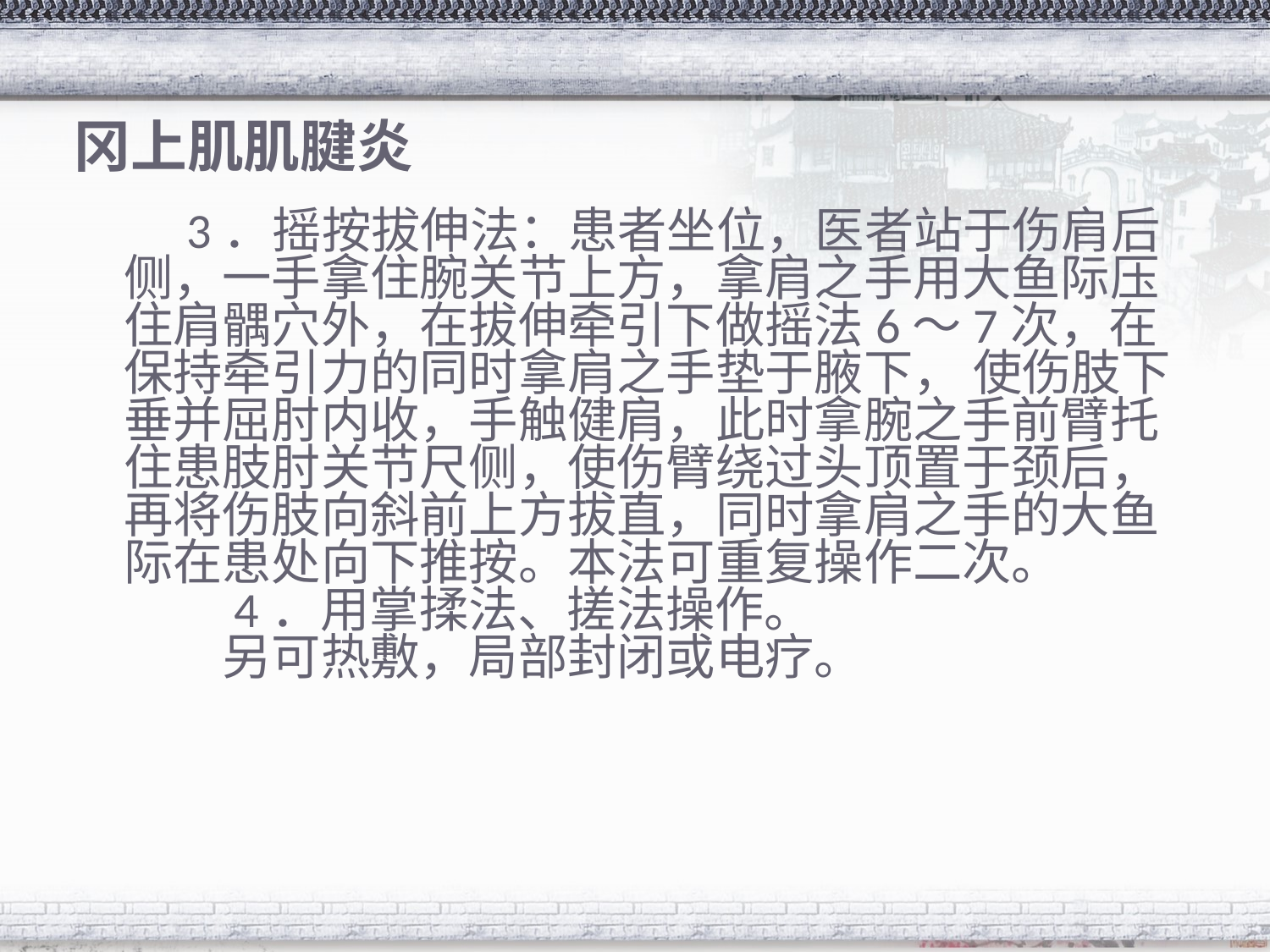

# 冈上肌肌腱炎
          3．摇按拔伸法：患者坐位，医者站于伤肩后侧，一手拿住腕关节上方，拿肩之手用大鱼际压住肩髃穴外，在拔伸牵引下做摇法6～7次，在保持牵引力的同时拿肩之手垫于腋下， 使伤肢下垂并屈肘内收，手触健肩，此时拿腕之手前臂托住患肢肘关节尺侧，使伤臂绕过头顶置于颈后，再将伤肢向斜前上方拔直，同时拿肩之手的大鱼际在患处向下推按。本法可重复操作二次。
　　4．用掌揉法、搓法操作。
　　另可热敷，局部封闭或电疗。